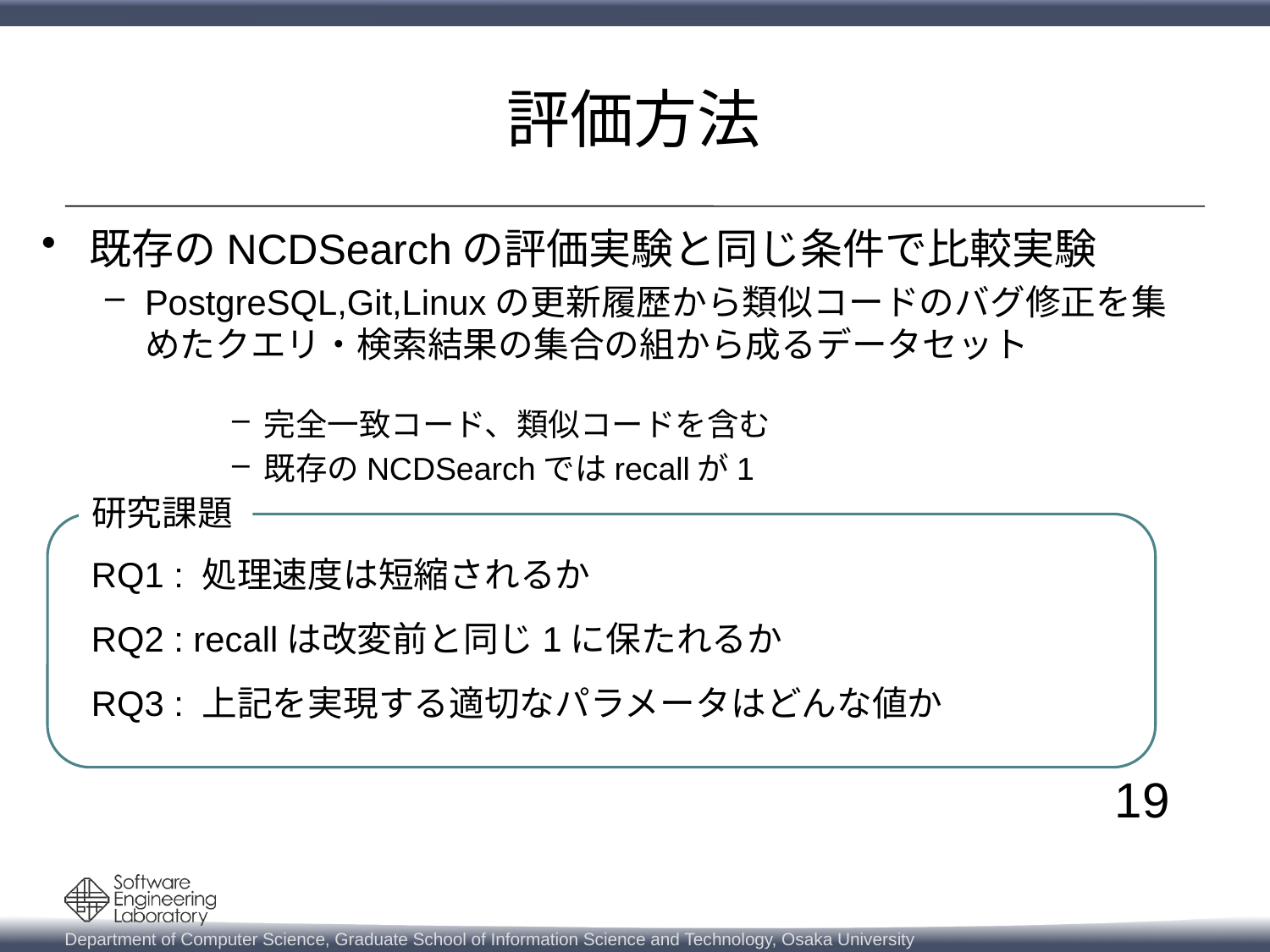

# 評価方法
既存のNCDSearchの評価実験と同じ条件で比較実験
PostgreSQL,Git,Linuxの更新履歴から類似コードのバグ修正を集めたクエリ・検索結果の集合の組から成るデータセット

完全一致コード、類似コードを含む
既存のNCDSearchではrecallが1
研究課題

RQ1 : 処理速度は短縮されるか

RQ2 : recallは改変前と同じ1に保たれるか

RQ3 : 上記を実現する適切なパラメータはどんな値か
19